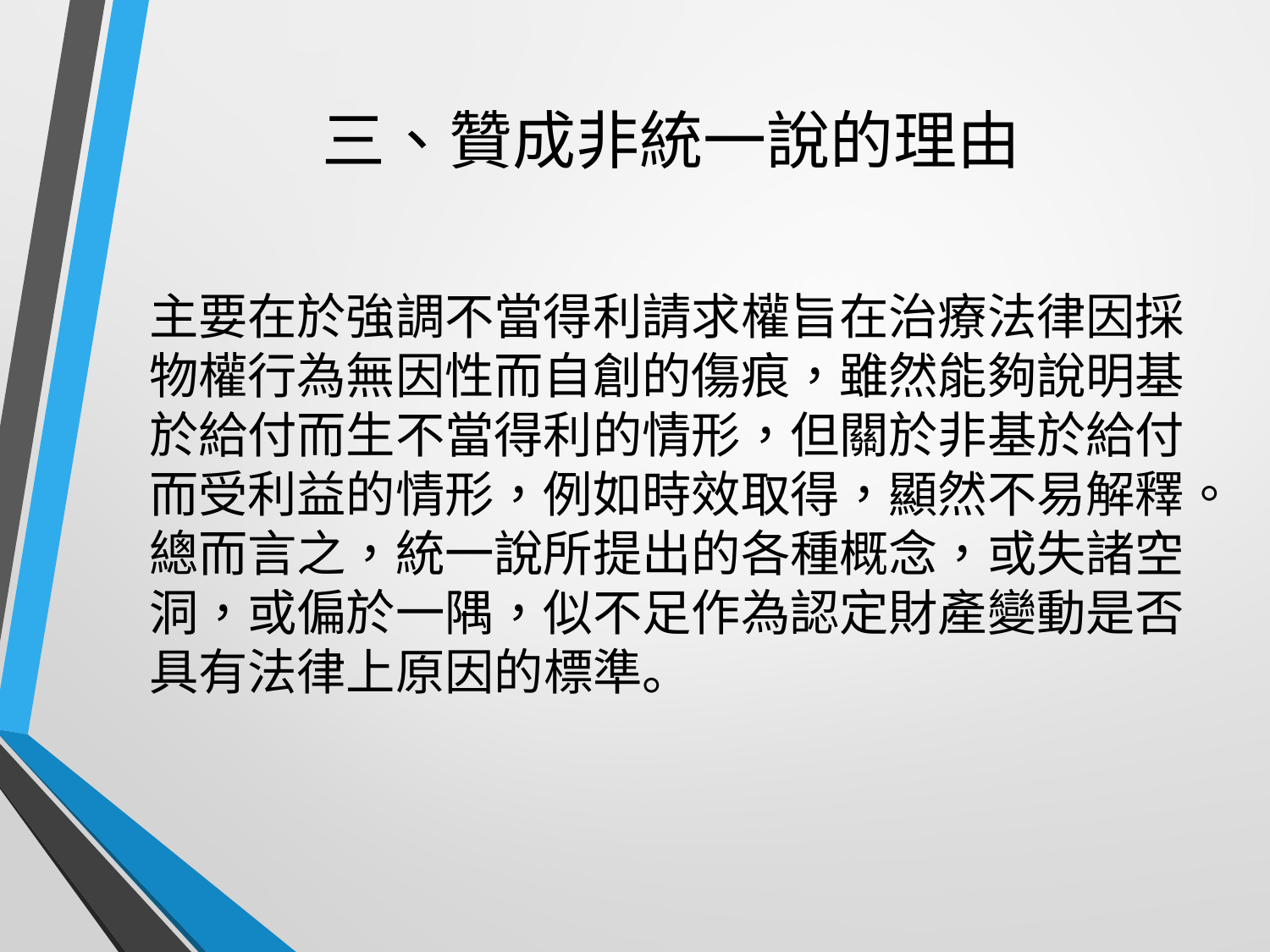

# 三、贊成非統一說的理由
主要在於強調不當得利請求權旨在治療法律因採物權行為無因性而自創的傷痕，雖然能夠說明基於給付而生不當得利的情形，但關於非基於給付而受利益的情形，例如時效取得，顯然不易解釋。總而言之，統一說所提出的各種概念，或失諸空洞，或偏於一隅，似不足作為認定財產變動是否具有法律上原因的標準。